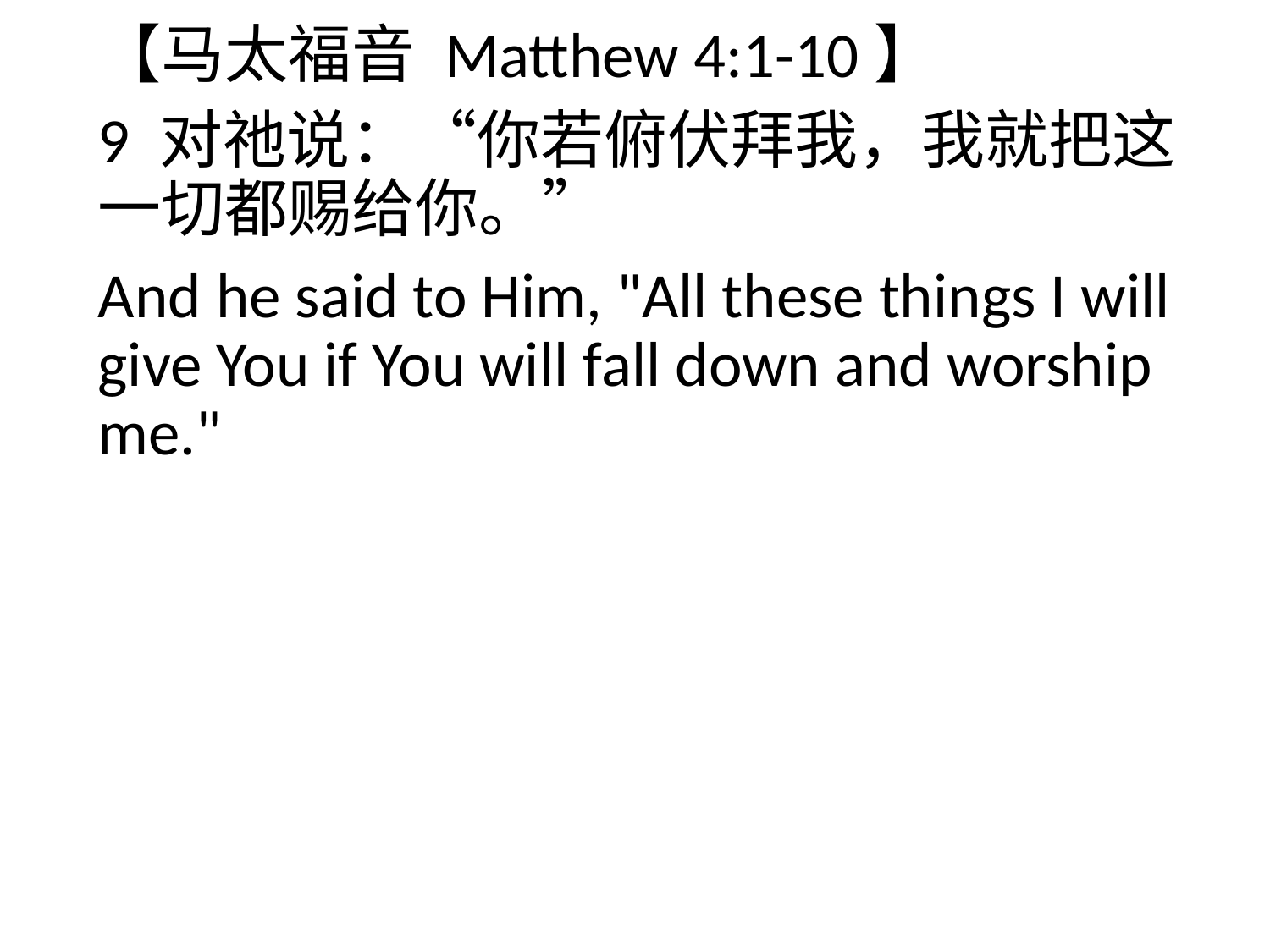

【马太福音 Matthew 4:1-10】
9 对祂说：“你若俯伏拜我，我就把这一切都赐给你。”
And he said to Him, "All these things I will give You if You will fall down and worship me."